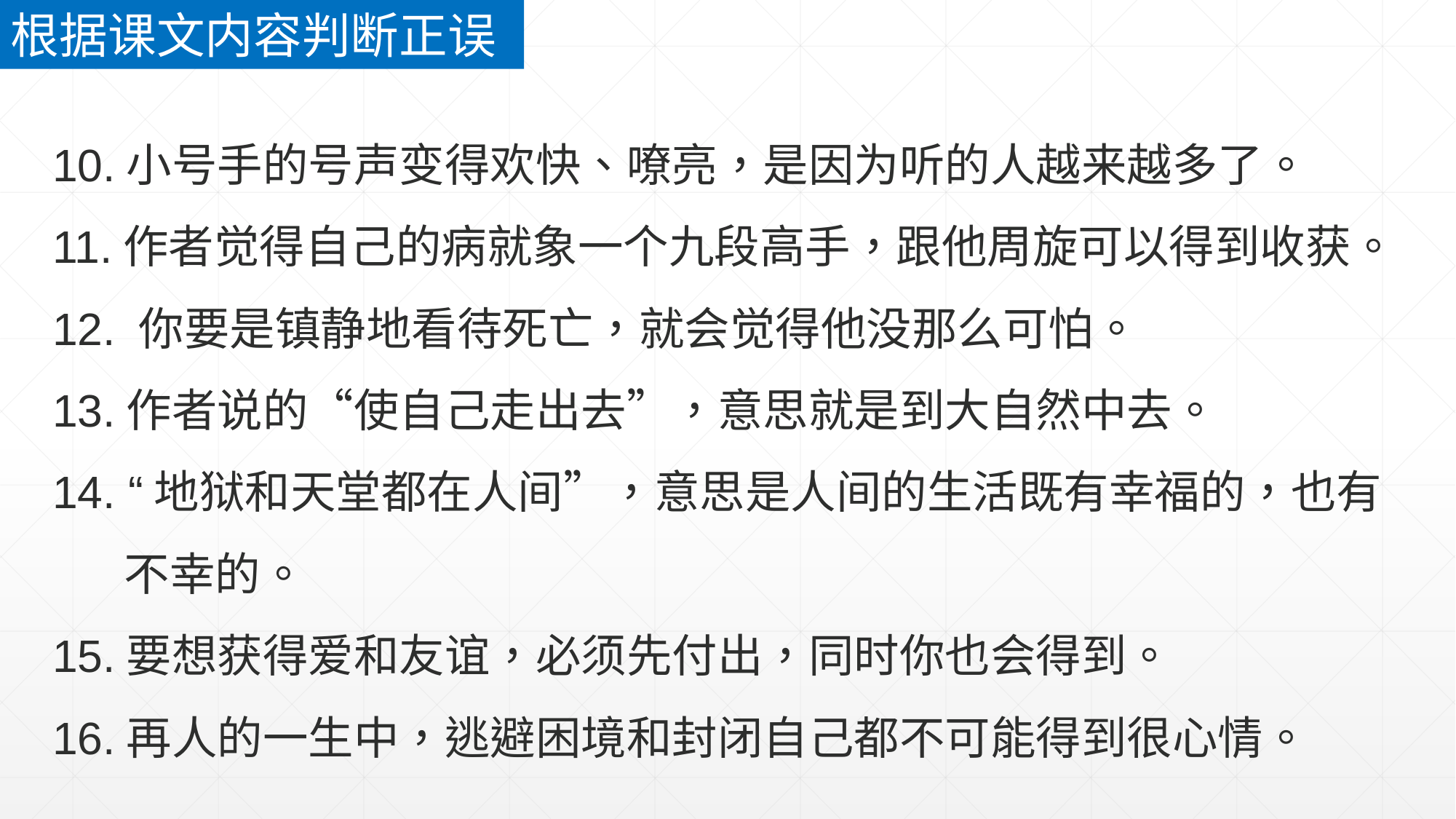

根据课文内容判断正误
10.小号手的号声变得欢快、嘹亮，是因为听的人越来越多了。
11.作者觉得自己的病就象一个九段高手，跟他周旋可以得到收获。
12. 你要是镇静地看待死亡，就会觉得他没那么可怕。
13.作者说的“使自己走出去”，意思就是到大自然中去。
14. “地狱和天堂都在人间”，意思是人间的生活既有幸福的，也有
      不幸的。
15.要想获得爱和友谊，必须先付出，同时你也会得到。
16.再人的一生中，逃避困境和封闭自己都不可能得到很心情。